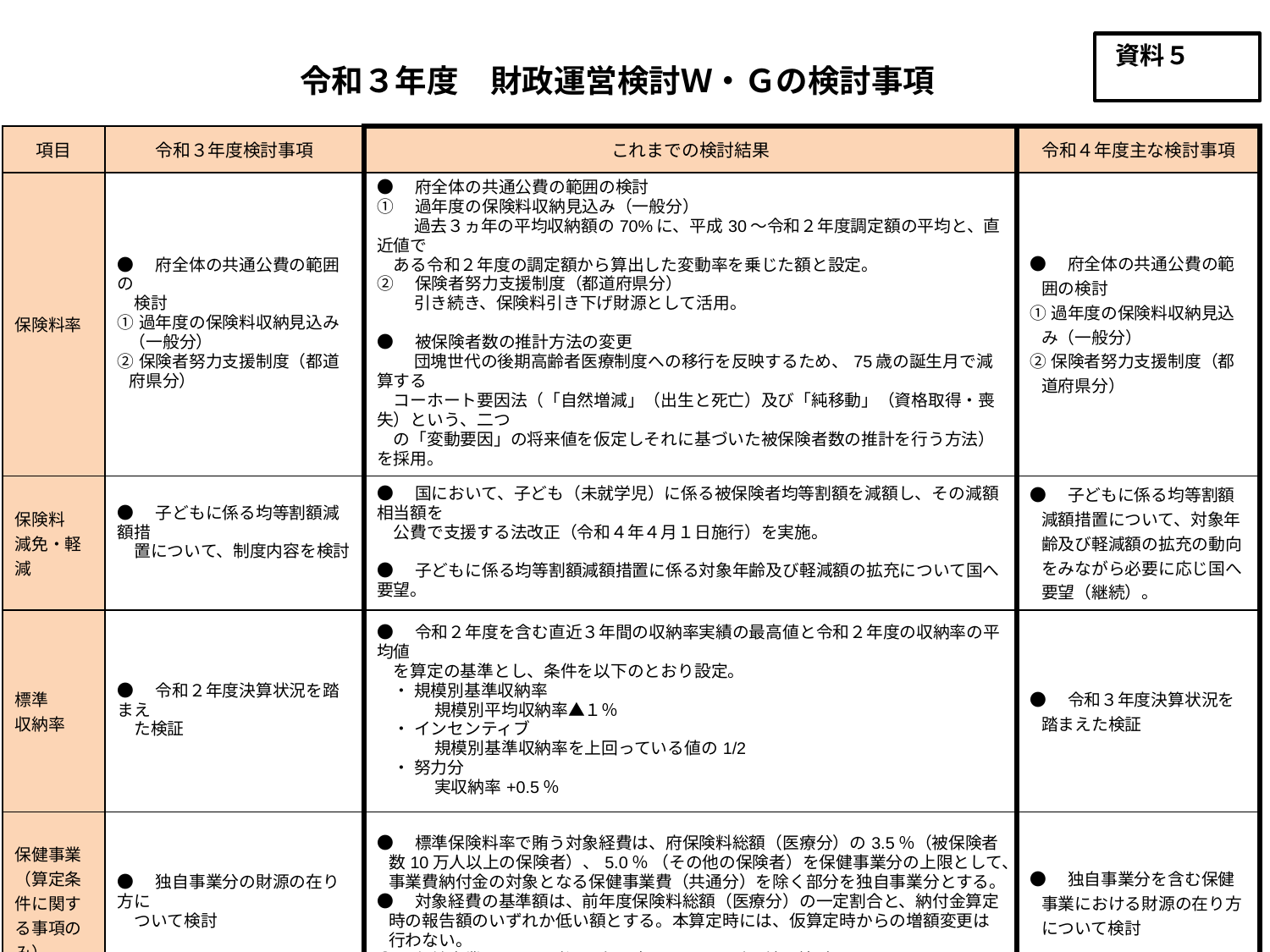

資料５
# 令和３年度　財政運営検討Ｗ・Ｇの検討事項
| 項目 | 令和３年度検討事項 | これまでの検討結果 | 令和４年度主な検討事項 |
| --- | --- | --- | --- |
| 保険料率 | ●　府全体の共通公費の範囲の 　検討 ①過年度の保険料収納見込み（一般分） ②保険者努力支援制度（都道府県分） | ●　府全体の共通公費の範囲の検討 ①　過年度の保険料収納見込み（一般分） 　　 過去３ヵ年の平均収納額の70%に、平成30～令和２年度調定額の平均と、直近値で 　ある令和２年度の調定額から算出した変動率を乗じた額と設定。 ②　保険者努力支援制度（都道府県分） 　　 引き続き、保険料引き下げ財源として活用。 ●　被保険者数の推計方法の変更 　 　団塊世代の後期高齢者医療制度への移行を反映するため、75歳の誕生月で減算する 　コーホート要因法（「自然増減」（出生と死亡）及び「純移動」（資格取得・喪失）という、二つ 　の「変動要因」の将来値を仮定しそれに基づいた被保険者数の推計を行う方法）を採用。 | ●　府全体の共通公費の範囲の検討 ①過年度の保険料収納見込み（一般分） ②保険者努力支援制度（都道府県分） |
| 保険料 減免・軽減 | ●　子どもに係る均等割額減額措 　置について、制度内容を検討 | ●　国において、子ども（未就学児）に係る被保険者均等割額を減額し、その減額相当額を 　公費で支援する法改正（令和４年４月１日施行）を実施。 　 ●　子どもに係る均等割額減額措置に係る対象年齢及び軽減額の拡充について国へ要望。 | ●　子どもに係る均等割額減額措置について、対象年齢及び軽減額の拡充の動向をみながら必要に応じ国へ要望（継続）。 |
| 標準 収納率 | ●　令和２年度決算状況を踏まえ 　た検証 | ●　令和２年度を含む直近３年間の収納率実績の最高値と令和２年度の収納率の平均値 　を算定の基準とし、条件を以下のとおり設定。 　・ 規模別基準収納率 　　規模別平均収納率▲１％ 　・ インセンティブ 　　規模別基準収納率を上回っている値の1/2 　・ 努力分 　　実収納率+0.5％ | ●　令和３年度決算状況を踏まえた検証 |
| 保健事業 （算定条件に関する事項のみ） | ●　独自事業分の財源の在り方に 　ついて検討 | ●　標準保険料率で賄う対象経費は、府保険料総額（医療分）の3.5％（被保険者数10万人以上の保険者）、5.0％ （その他の保険者）を保健事業分の上限として、事業費納付金の対象となる保健事業費（共通分）を除く部分を独自事業分とする。 ●　対象経費の基準額は、前年度保険料総額（医療分）の一定割合と、納付金算定時の報告額のいずれか低い額とする。本算定時には、仮算定時からの増額変更は行わない。 ●　保健事業における財源の在り方について、引き続き検討。 | ●　独自事業分を含む保健事業における財源の在り方について検討 |